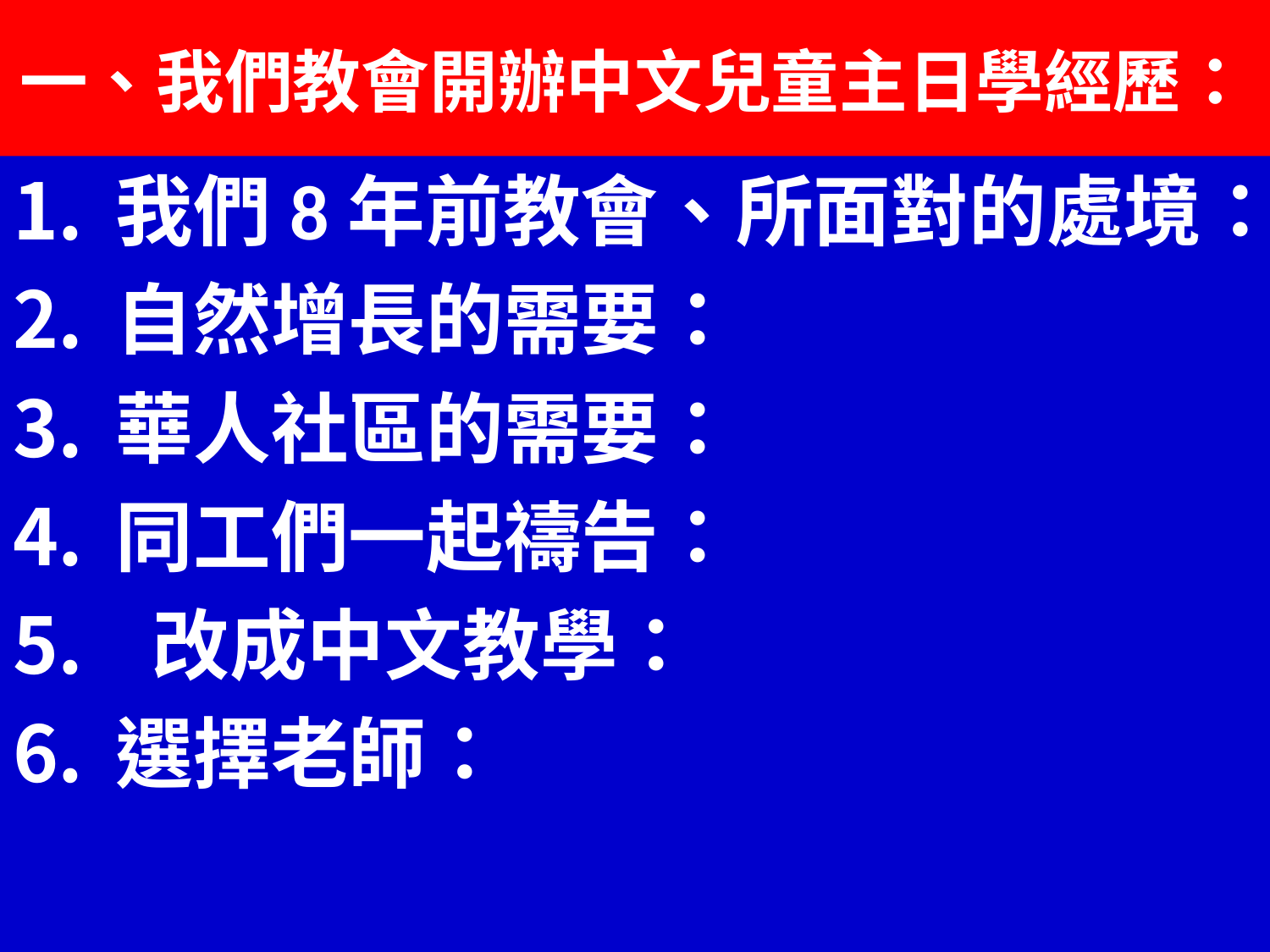

# 一、我們教會開辦中文兒童主日學經歷：
我們8年前教會、所面對的處境：
自然增長的需要：
華人社區的需要：
同工們一起禱告：
 改成中文教學：
選擇老師：